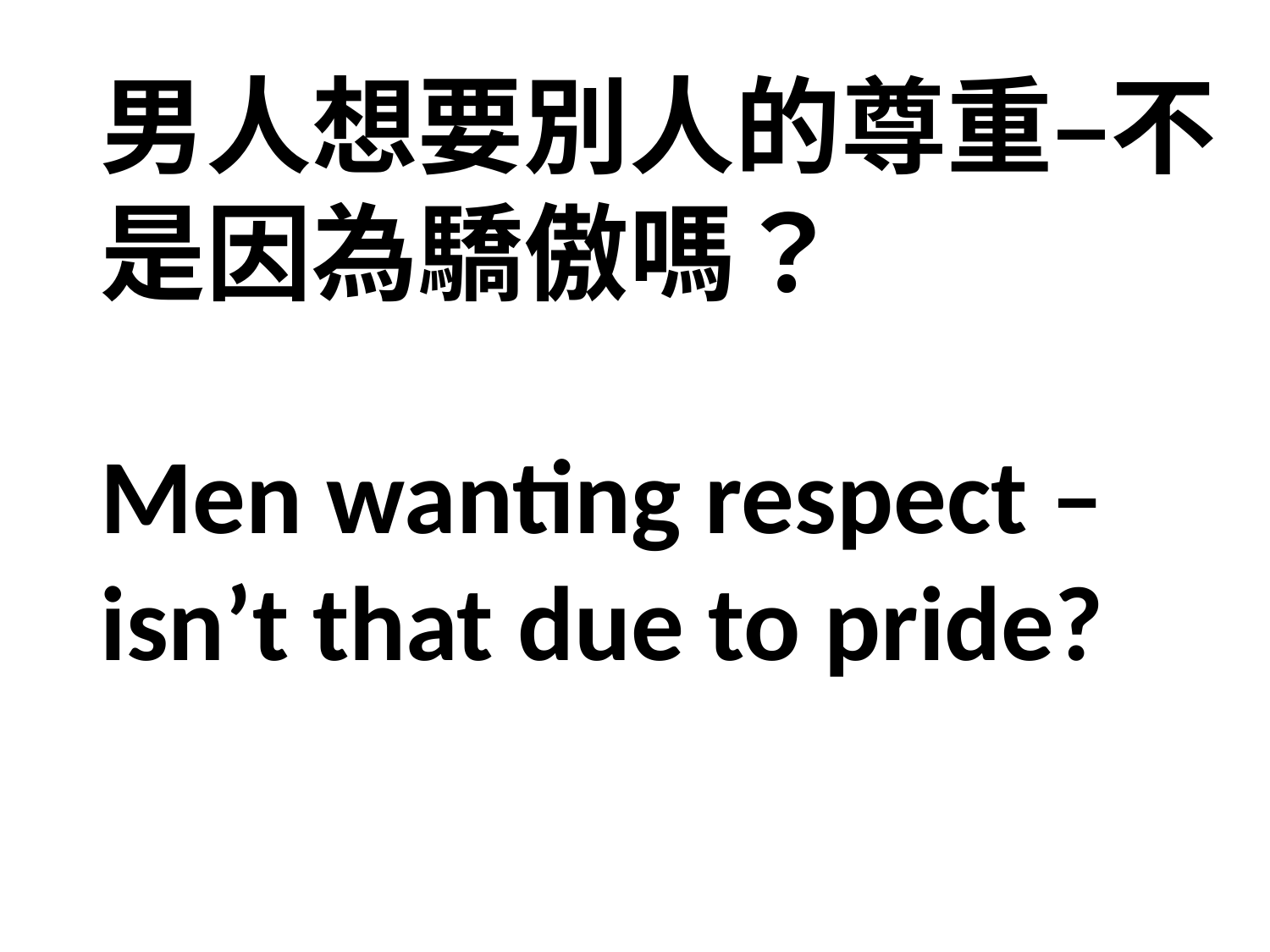

男人想要別人的尊重–不是因為驕傲嗎？

Men wanting respect – isn’t that due to pride?